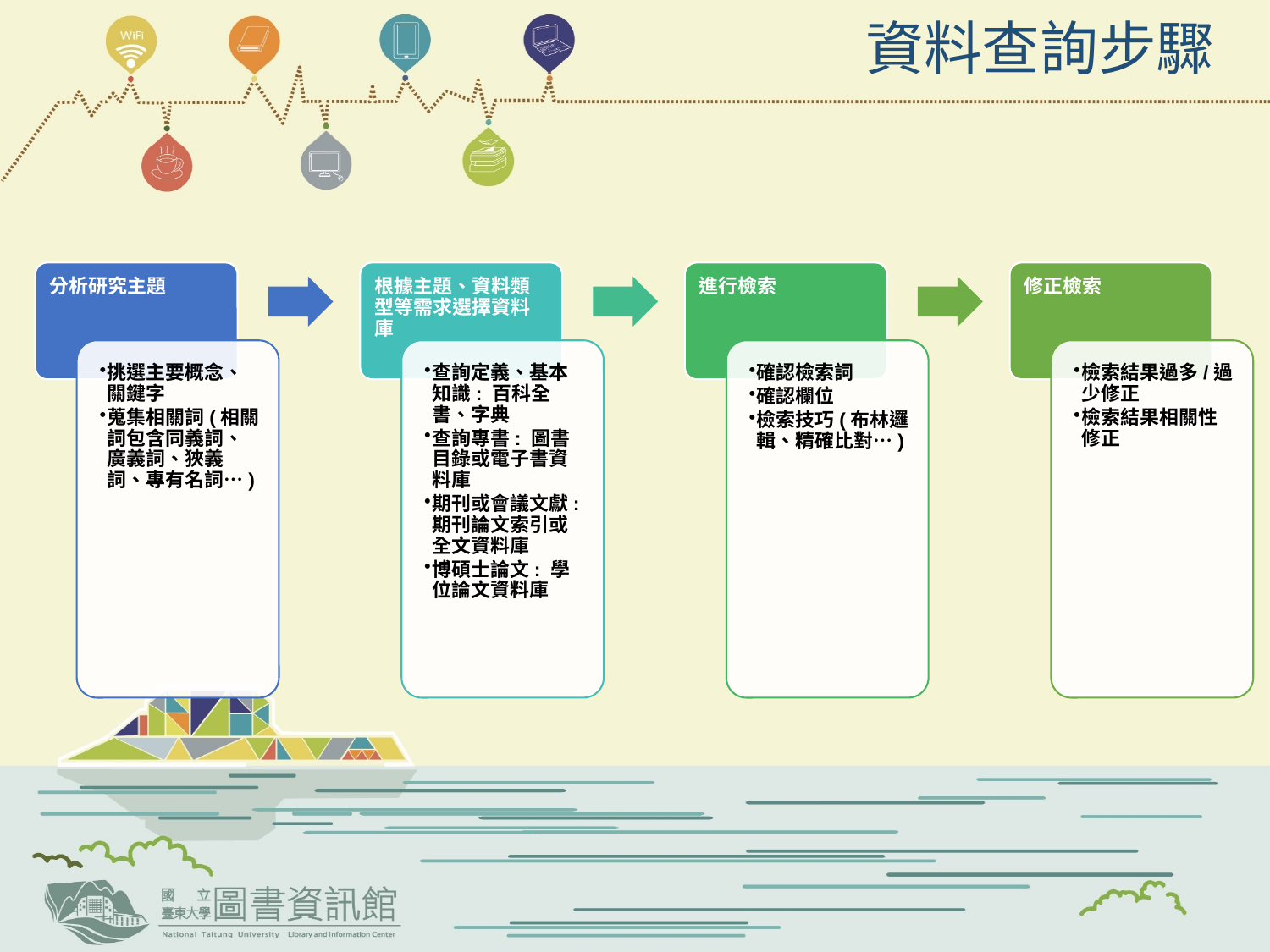

# 資料查詢步驟
分析研究主題
挑選主要概念、關鍵字
蒐集相關詞(相關詞包含同義詞、廣義詞、狹義詞、專有名詞…)

根據主題、資料類型等需求選擇資料庫
查詢定義、基本知識: 百科全書、字典
查詢專書: 圖書目錄或電子書資料庫
期刊或會議文獻: 期刊論文索引或全文資料庫
博碩士論文: 學位論文資料庫

進行檢索
確認檢索詞
確認欄位
檢索技巧(布林邏輯、精確比對…)

修正檢索
檢索結果過多/過少修正
檢索結果相關性修正